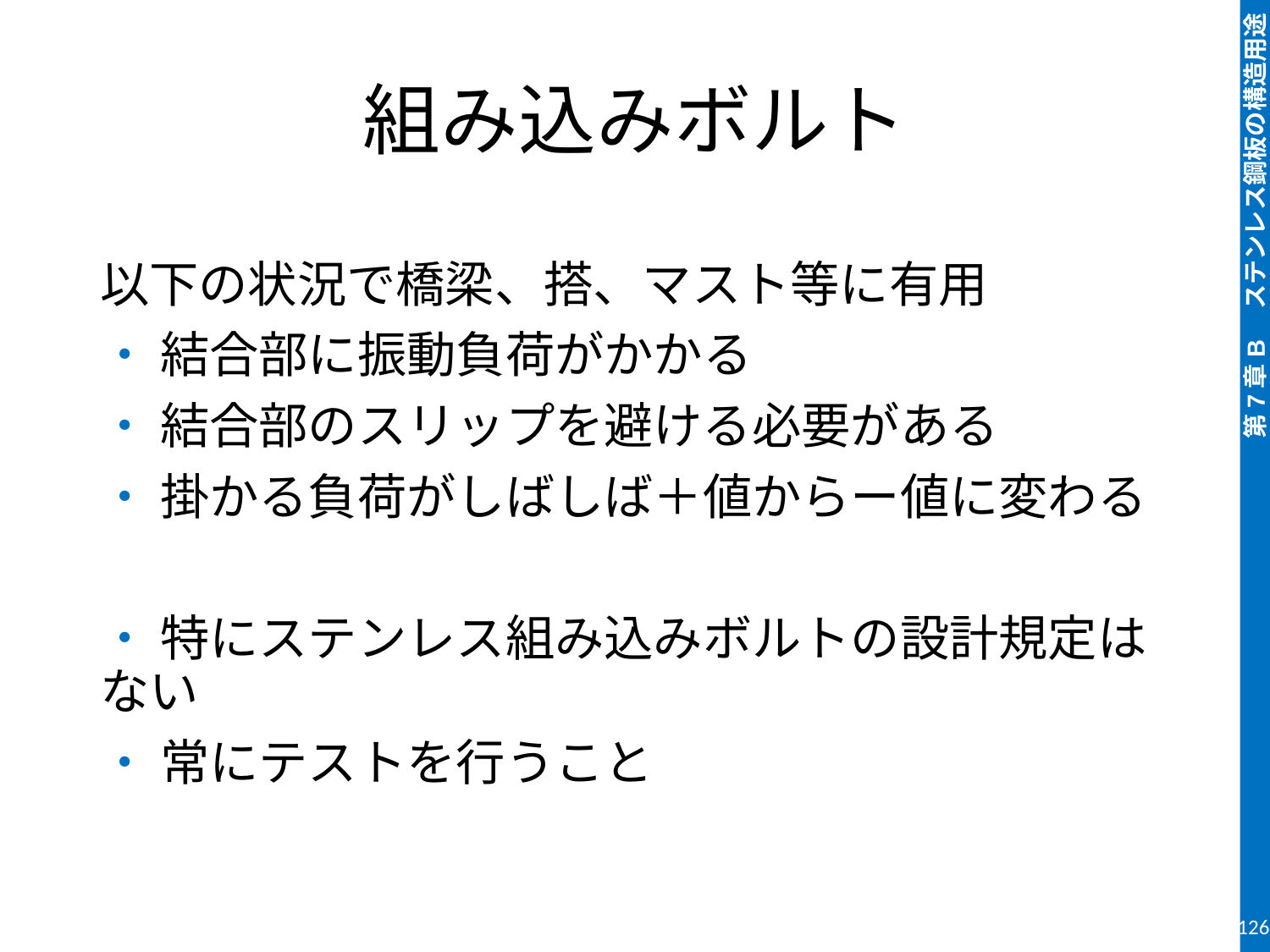

# 組み込みボルト
以下の状況で橋梁、搭、マスト等に有用
・ 結合部に振動負荷がかかる
・ 結合部のスリップを避ける必要がある
・ 掛かる負荷がしばしば＋値からー値に変わる

・ 特にステンレス組み込みボルトの設計規定はない
・ 常にテストを行うこと

126